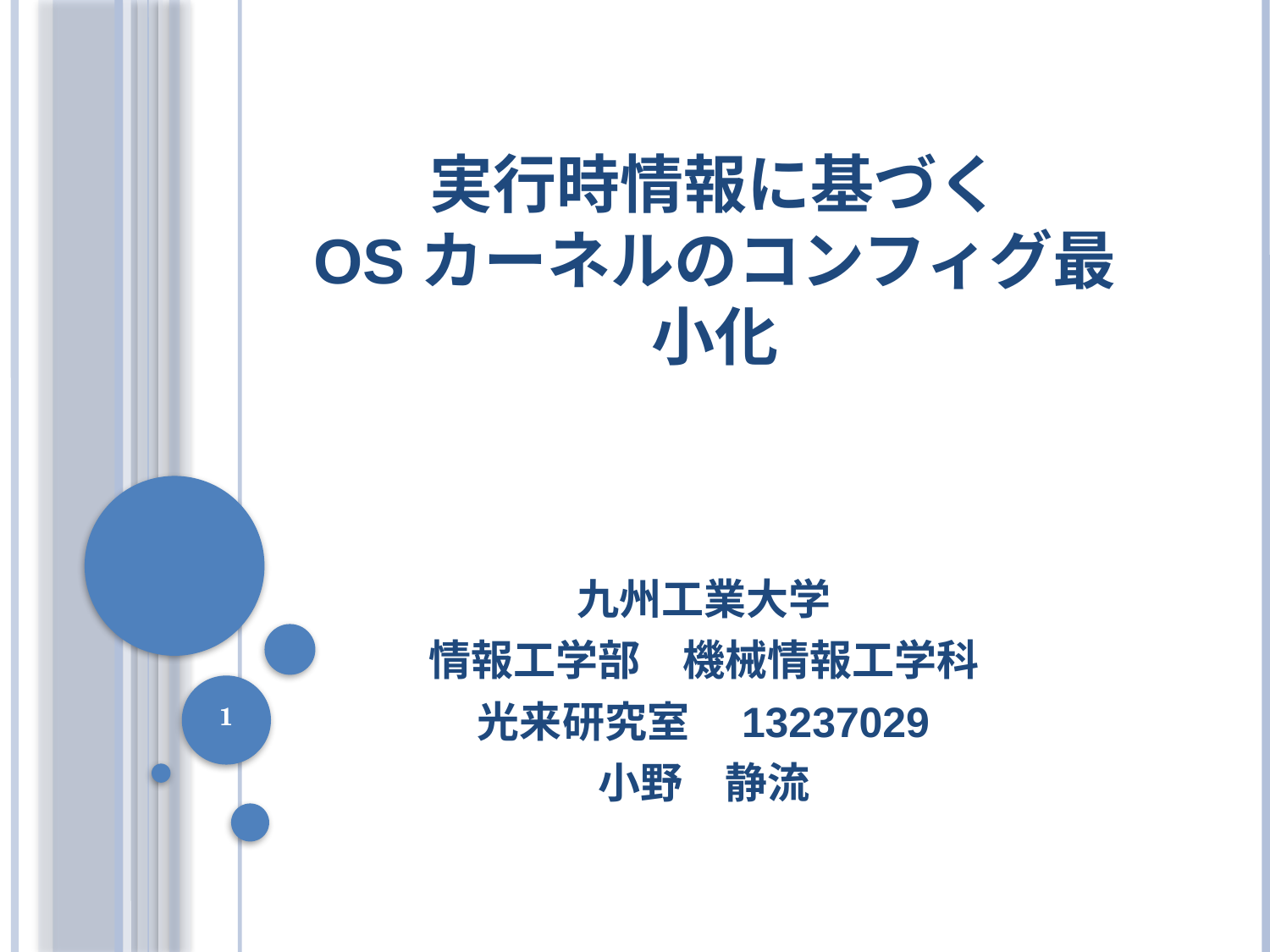

# 実行時情報に基づく OSカーネルのコンフィグ最小化
九州工業大学
情報工学部　機械情報工学科
光来研究室　13237029
小野　静流
1